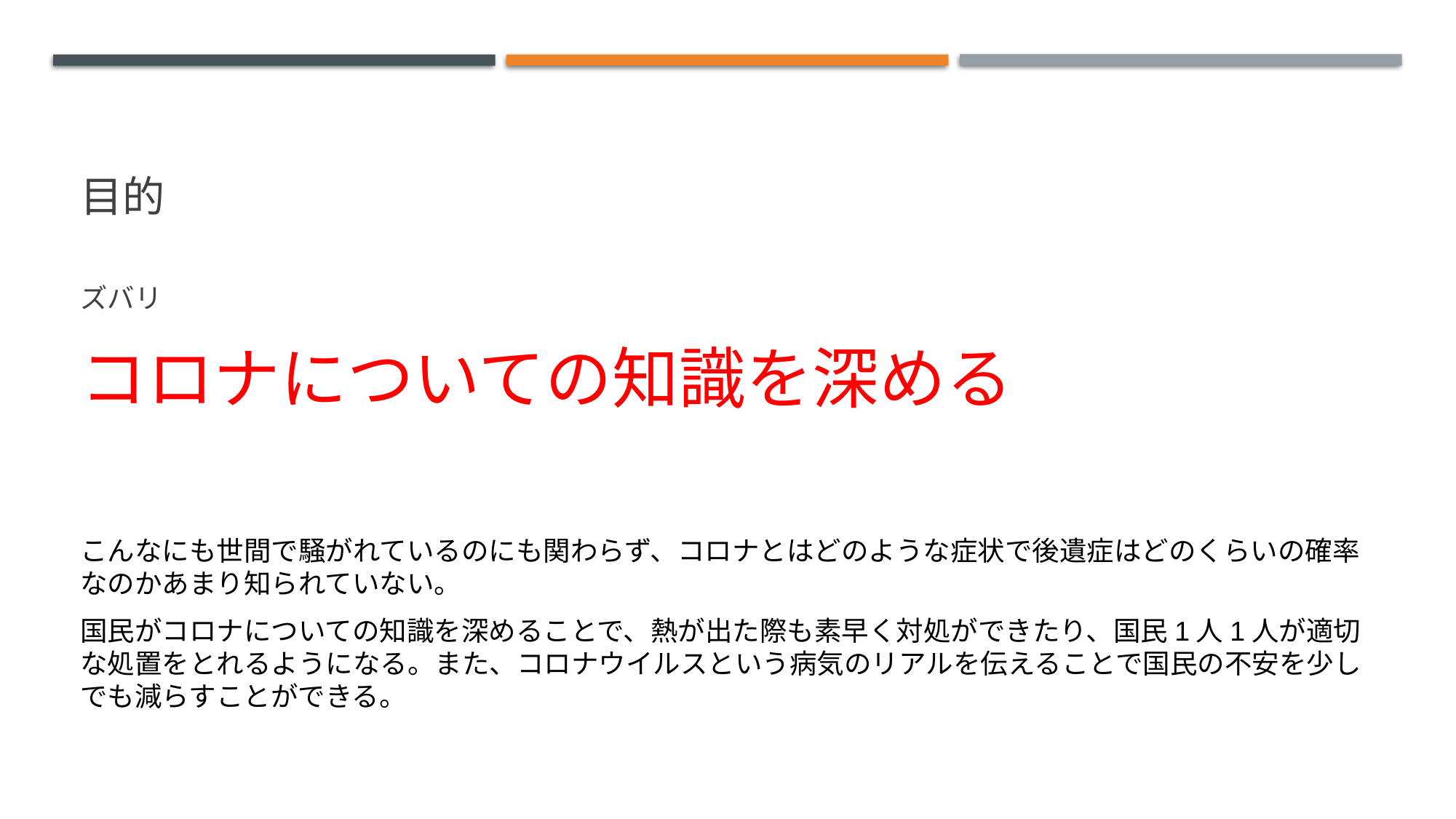

# 目的
ズバリ
コロナについての知識を深める

こんなにも世間で騒がれているのにも関わらず、コロナとはどのような症状で後遺症はどのくらいの確率なのかあまり知られていない。
国民がコロナについての知識を深めることで、熱が出た際も素早く対処ができたり、国民1人1人が適切な処置をとれるようになる。また、コロナウイルスという病気のリアルを伝えることで国民の不安を少しでも減らすことができる。